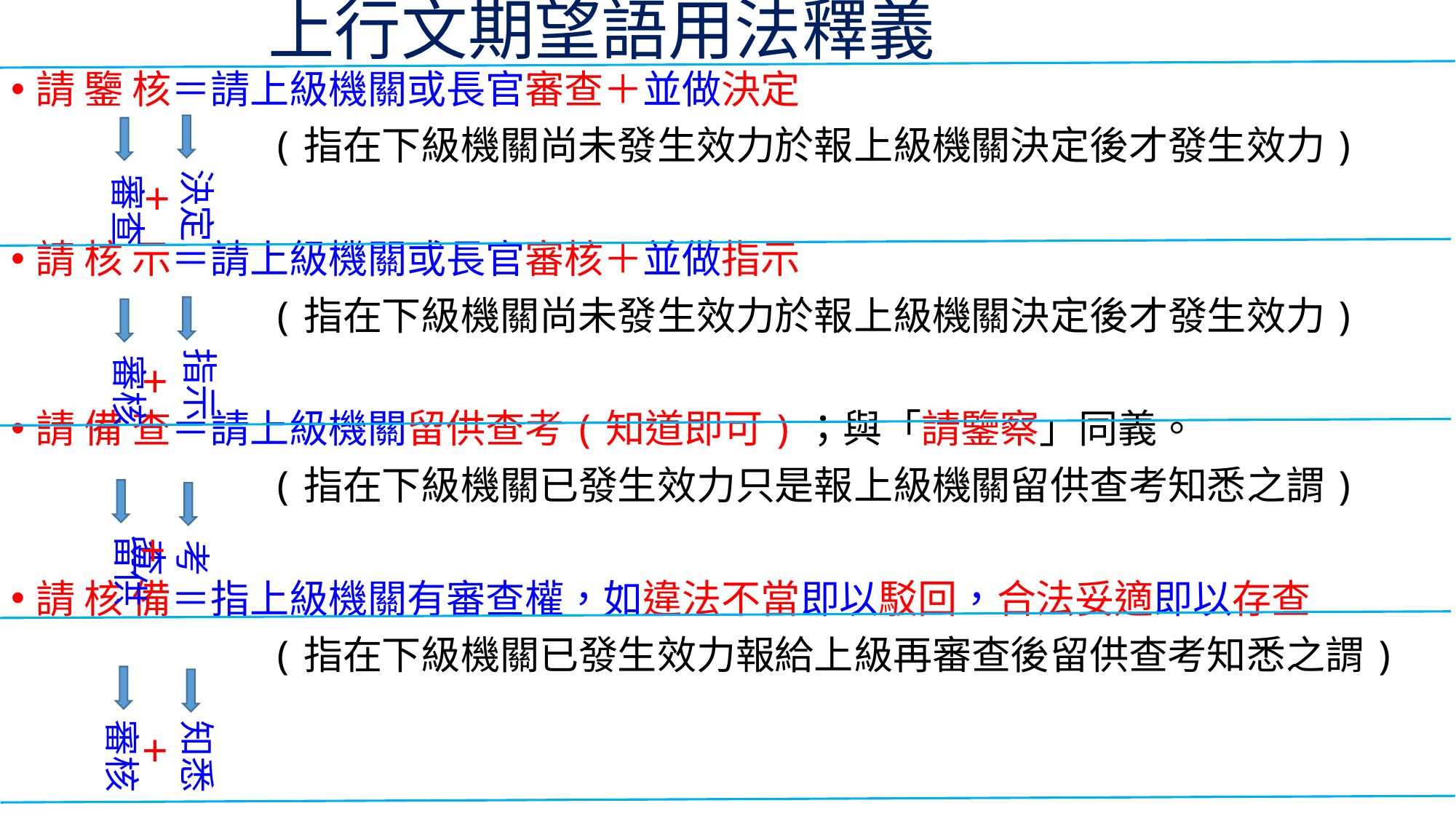

上行文期望語用法釋義
請 鑒 核＝請上級機關或長官審查＋並做決定
           (指在下級機關尚未發生效力於報上級機關決定後才發生效力)

請 核 示＝請上級機關或長官審核＋並做指示
           (指在下級機關尚未發生效力於報上級機關決定後才發生效力)

請 備 查＝請上級機關留供查考(知道即可)；與「請鑒察」同義。
           (指在下級機關已發生效力只是報上級機關留供查考知悉之謂)

請 核 備＝指上級機關有審查權，如違法不當即以駁回，合法妥適即以存查
           (指在下級機關已發生效力報給上級再審查後留供查考知悉之謂)

決定
審查
＋

指示
審核
＋

留供
＋
考查

審核
知悉
＋